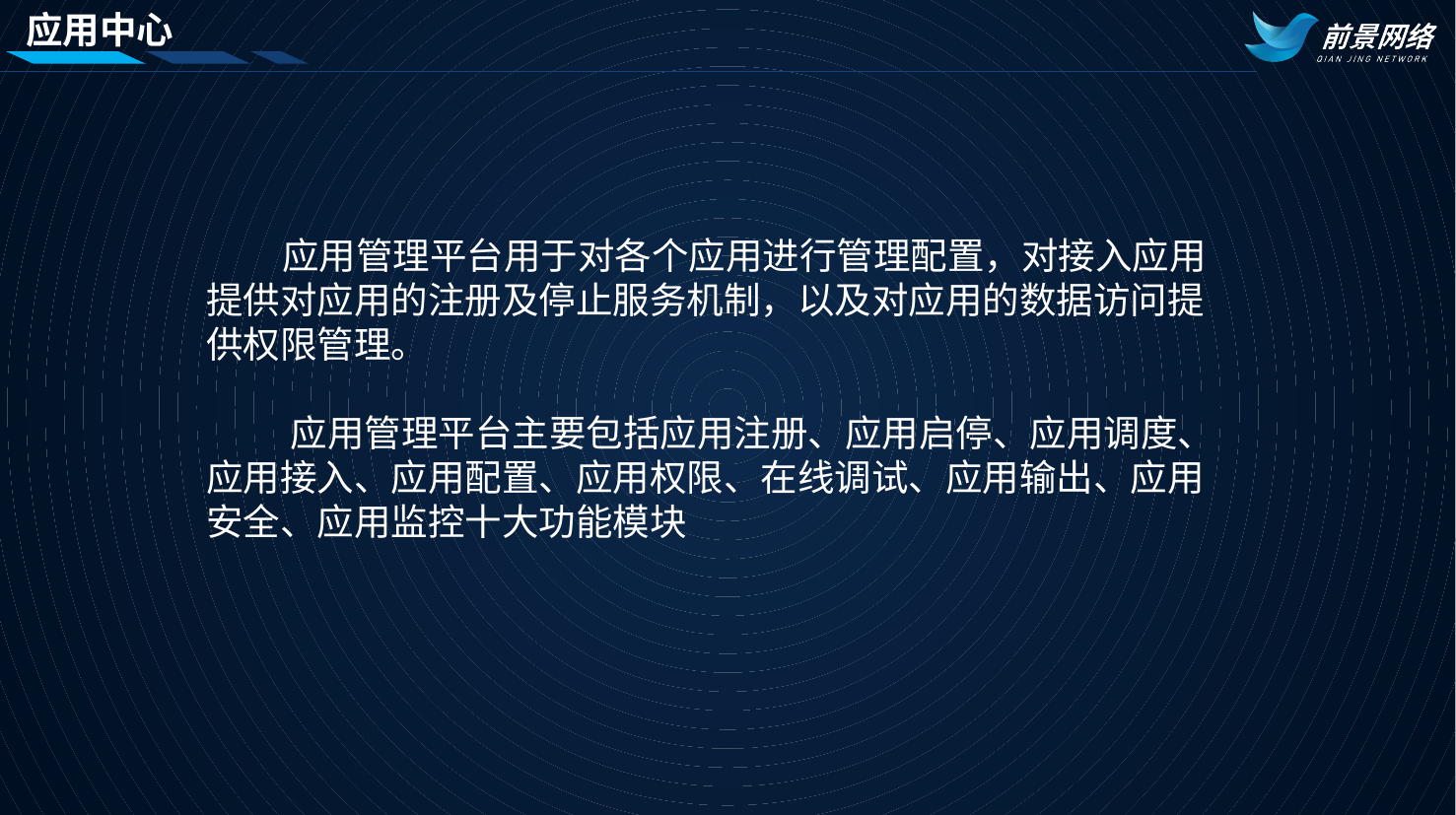

# 应用中心
        应用管理平台用于对各个应用进行管理配置，对接入应用提供对应用的注册及停止服务机制，以及对应用的数据访问提供权限管理。

         应用管理平台主要包括应用注册、应用启停、应用调度、应用接入、应用配置、应用权限、在线调试、应用输出、应用安全、应用监控十大功能模块